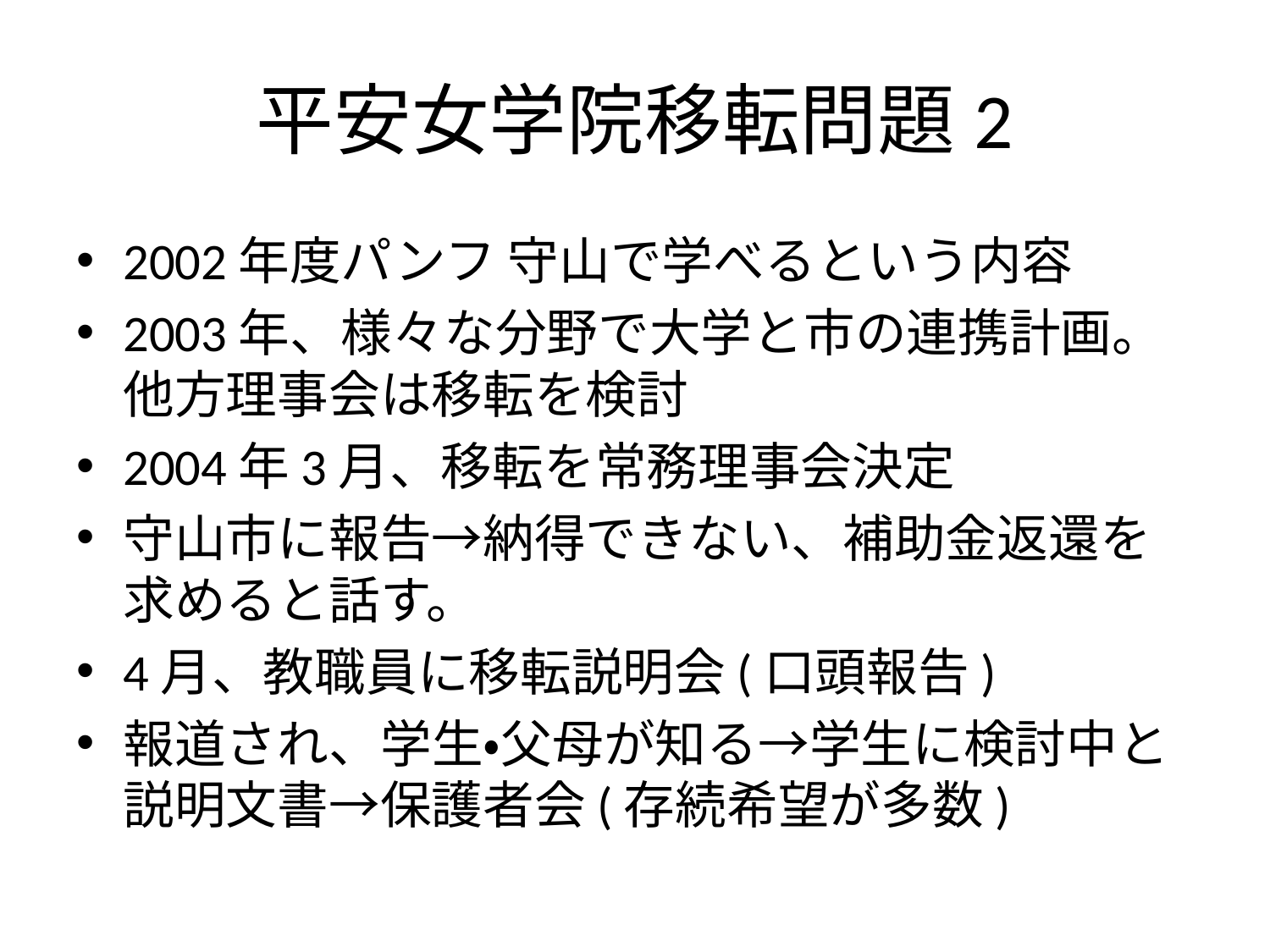

# 平安女学院移転問題2
2002年度パンフ 守山で学べるという内容
2003年、様々な分野で大学と市の連携計画。他方理事会は移転を検討
2004年3月、移転を常務理事会決定
守山市に報告→納得できない、補助金返還を求めると話す。
4月、教職員に移転説明会(口頭報告)
報道され、学生・父母が知る→学生に検討中と説明文書→保護者会(存続希望が多数)